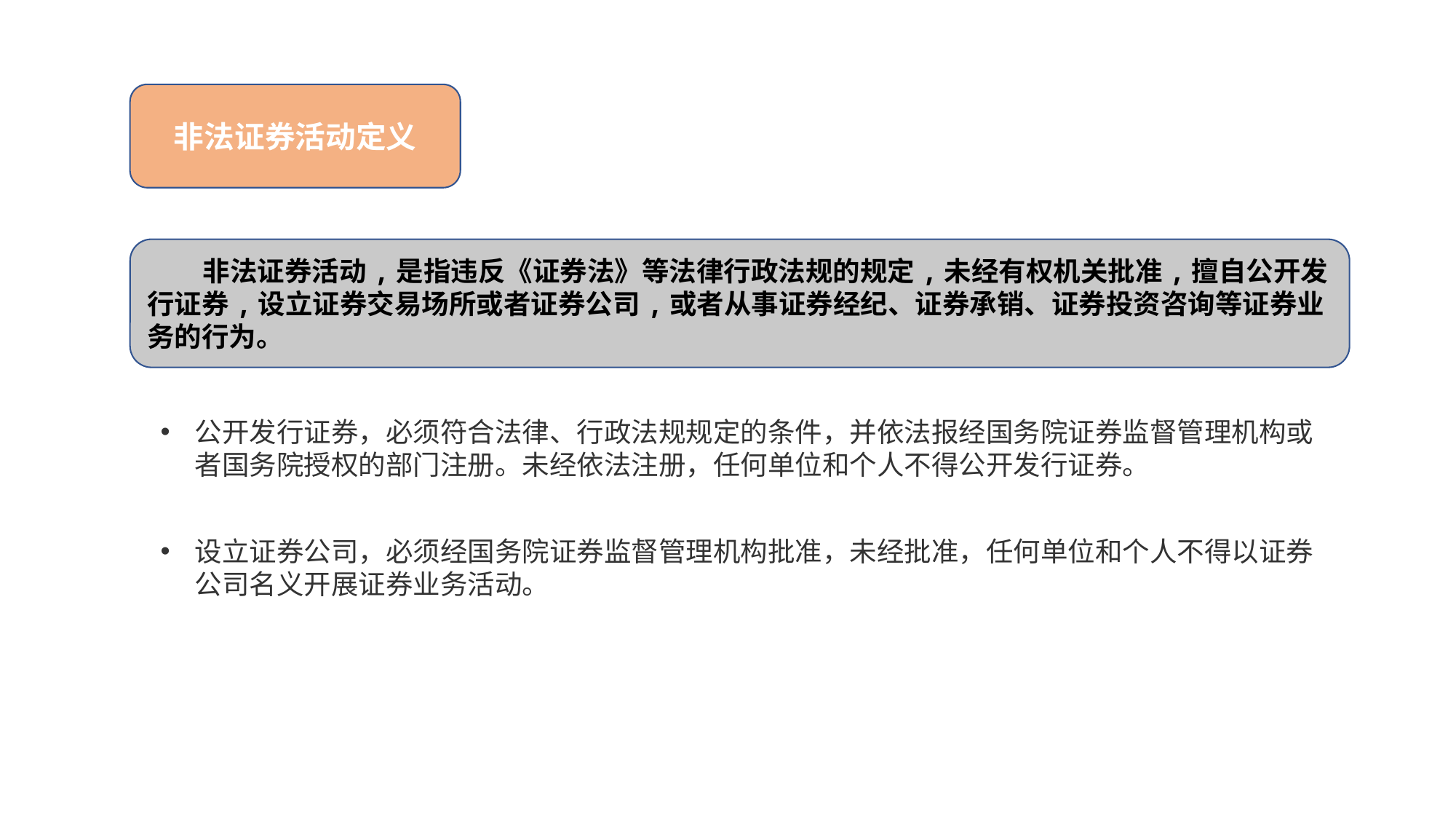

非法证券活动定义

        非法证券活动,是指违反《证券法》等法律行政法规的规定,未经有权机关批准,擅自公开发行证券,设立证券交易场所或者证券公司,或者从事证券经纪、证券承销、证券投资咨询等证券业务的行为。
公开发行证券，必须符合法律、行政法规规定的条件，并依法报经国务院证券监督管理机构或者国务院授权的部门注册。未经依法注册，任何单位和个人不得公开发行证券。
设立证券公司，必须经国务院证券监督管理机构批准，未经批准，任何单位和个人不得以证券公司名义开展证券业务活动。